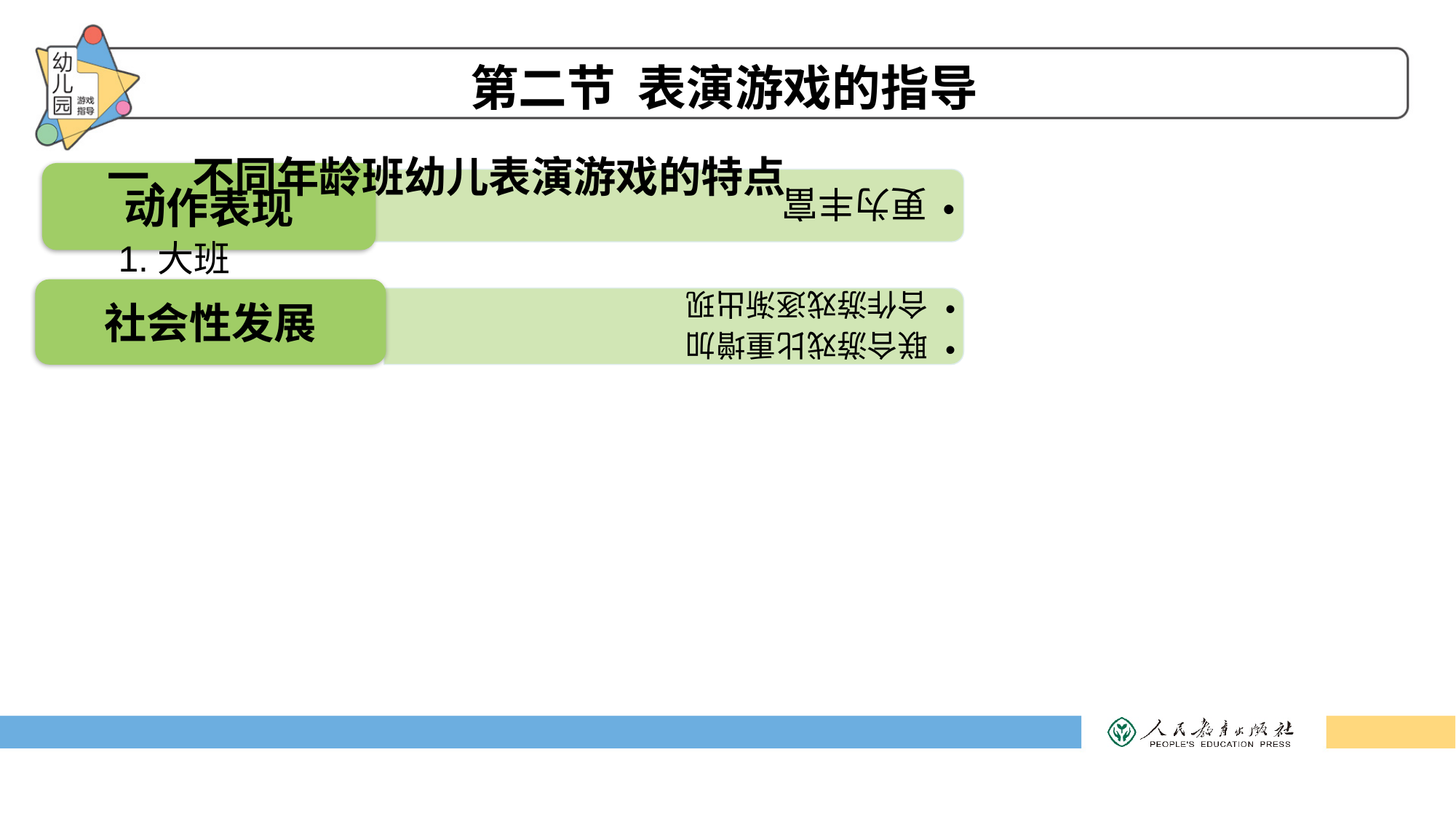

第二节  表演游戏的指导
一、不同年龄班幼儿表演游戏的特点
更为丰富
动作表现
联合游戏比重增加
合作游戏逐渐出现
社会性发展
1.大班